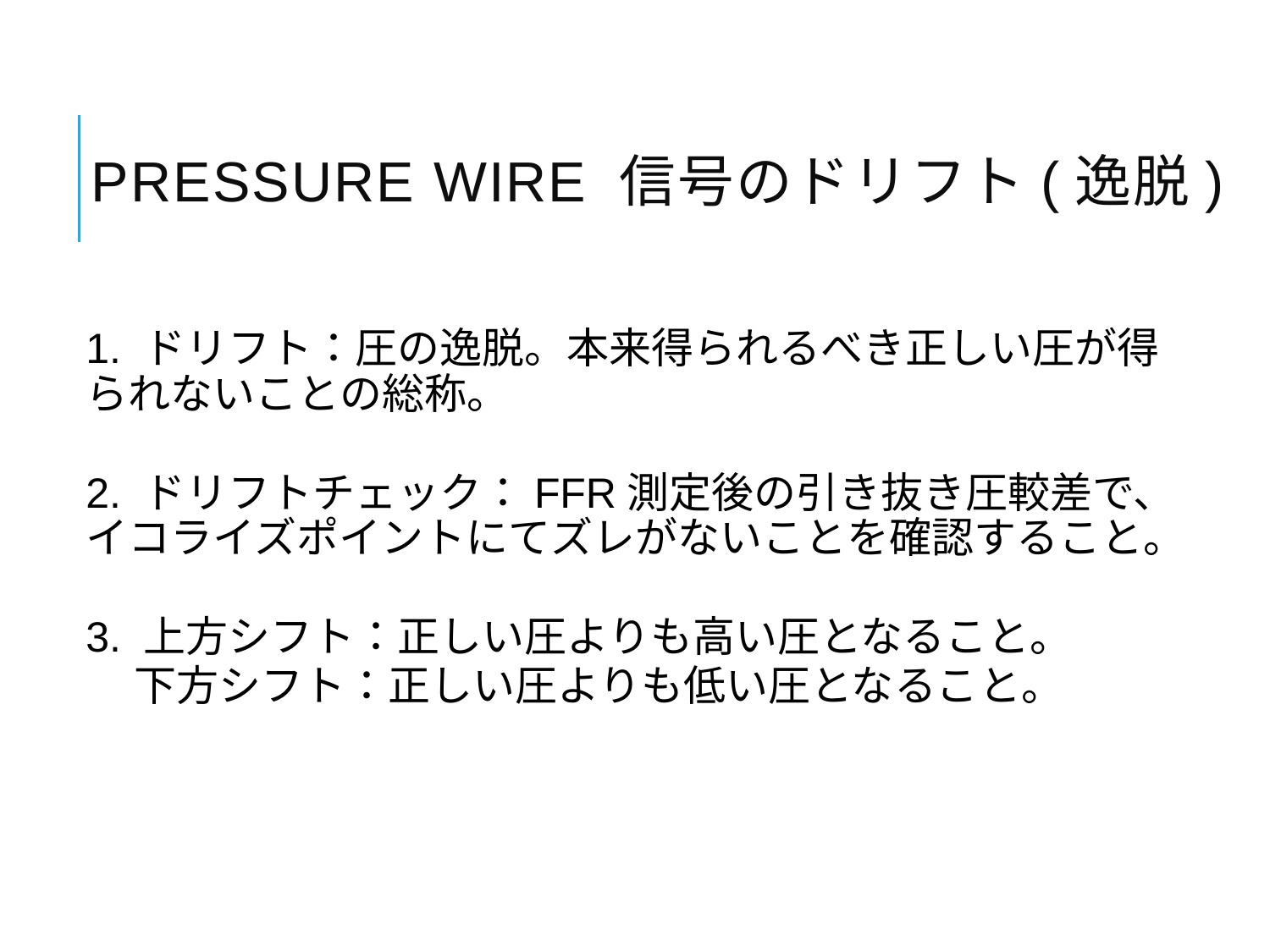

# Pressure wire 信号のドリフト(逸脱)
1. ドリフト：圧の逸脱。本来得られるべき正しい圧が得られないことの総称。

2. ドリフトチェック：FFR測定後の引き抜き圧較差で、イコライズポイントにてズレがないことを確認すること。

3. 上方シフト：正しい圧よりも高い圧となること。
    下方シフト：正しい圧よりも低い圧となること。